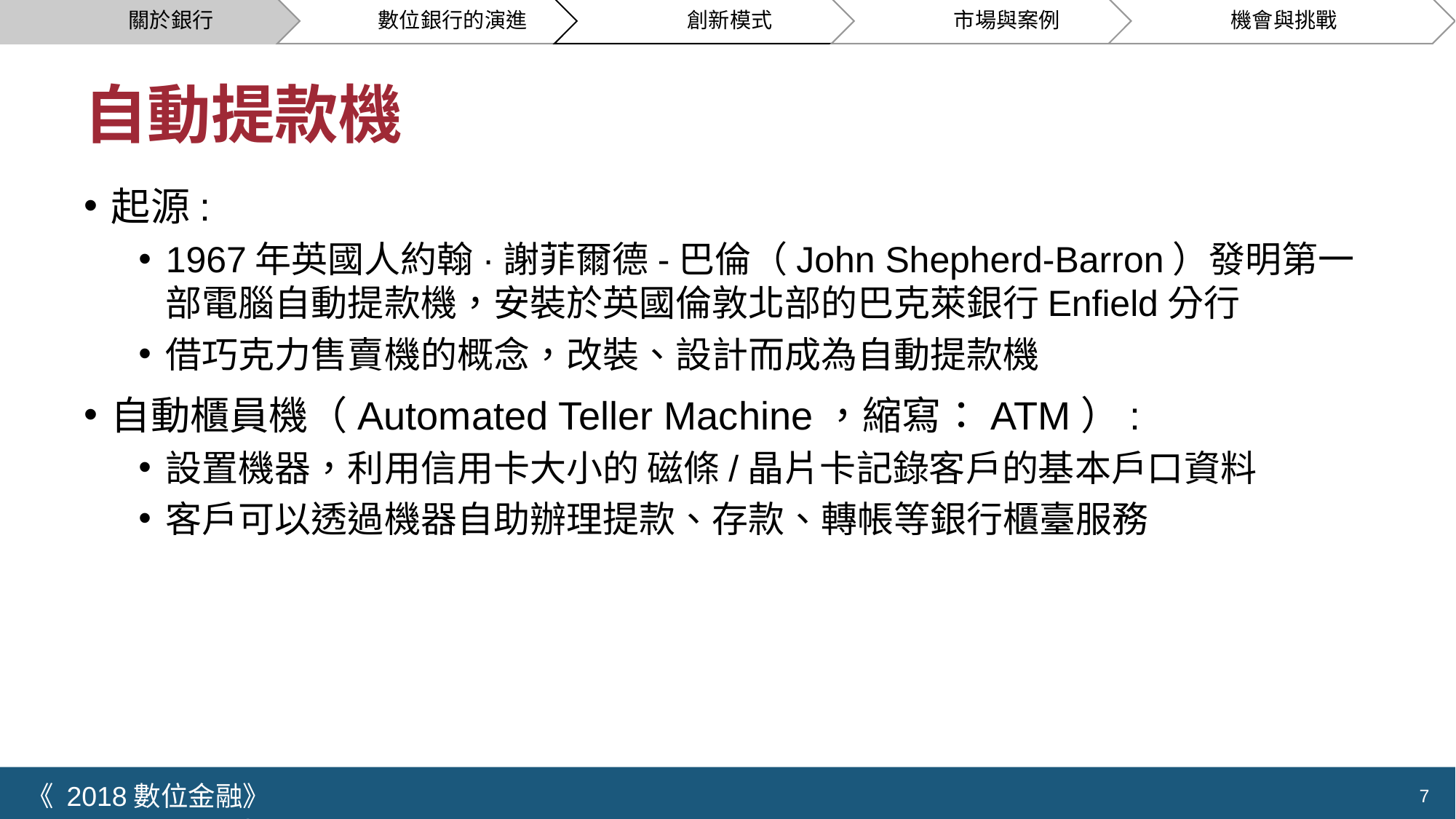

關於銀行

數位銀行的演進

創新模式

市場與案例

機會與挑戰
# 自動提款機
起源:
1967年英國人約翰·謝菲爾德-巴倫（John Shepherd-Barron）發明第一部電腦自動提款機，安裝於英國倫敦北部的巴克萊銀行Enfield分行
借巧克力售賣機的概念，改裝、設計而成為自動提款機
自動櫃員機（Automated Teller Machine，縮寫：ATM）:
設置機器，利用信用卡大小的 磁條/晶片卡記錄客戶的基本戶口資料
客戶可以透過機器自助辦理提款、存款、轉帳等銀行櫃臺服務
《 2018數位金融》                                                                                                                                             	NCTU.IIM.IEBI Lab
7